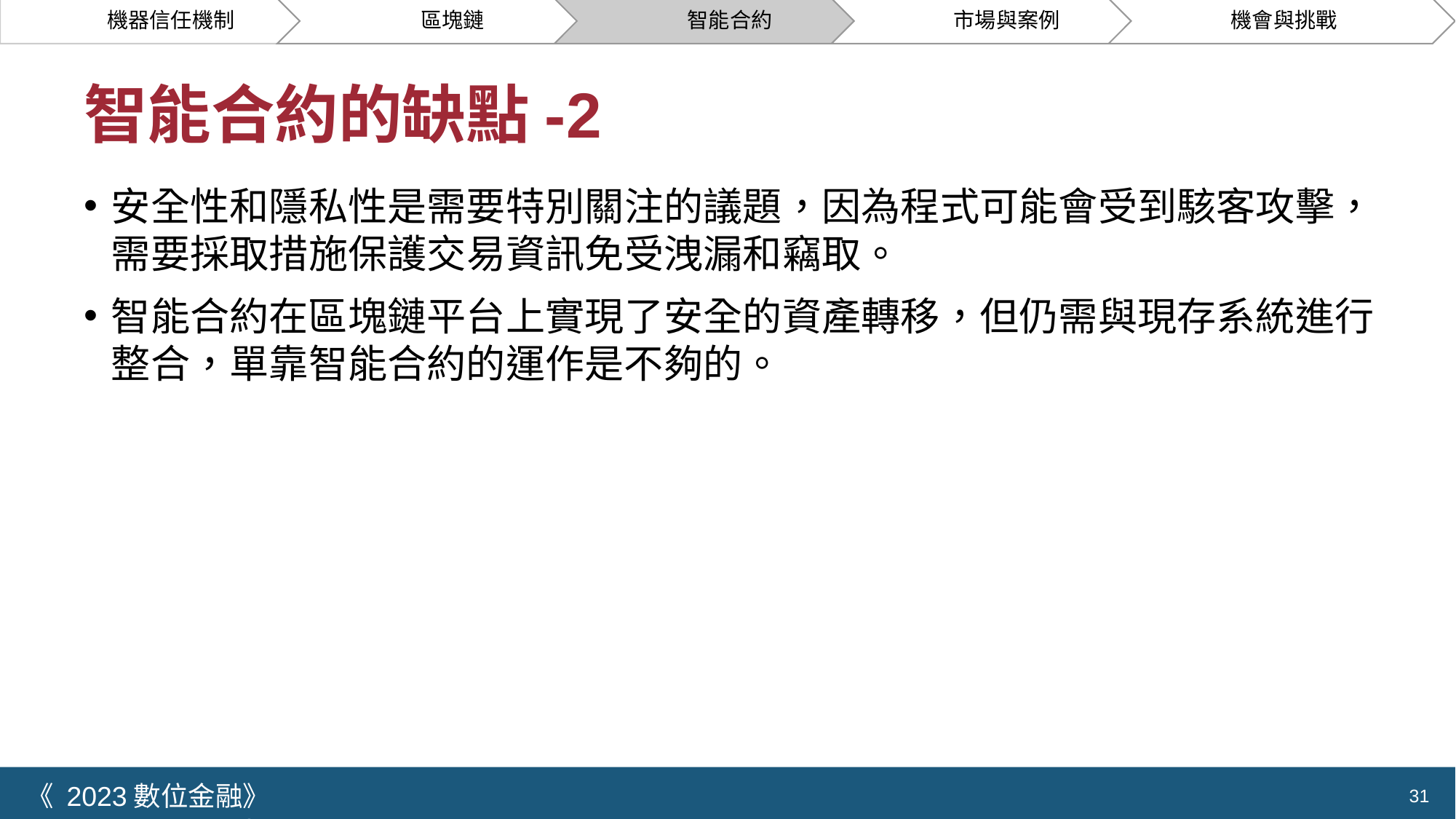

機器信任機制
區塊鏈
智能合約
市場與案例
機會與挑戰
# 智能合約的缺點-2
安全性和隱私性是需要特別關注的議題，因為程式可能會受到駭客攻擊，需要採取措施保護交易資訊免受洩漏和竊取。
智能合約在區塊鏈平台上實現了安全的資產轉移，但仍需與現存系統進行整合，單靠智能合約的運作是不夠的。

《 2023數位金融》                                                                                                                                            	NYCU.IIM.IEBI Lab
31